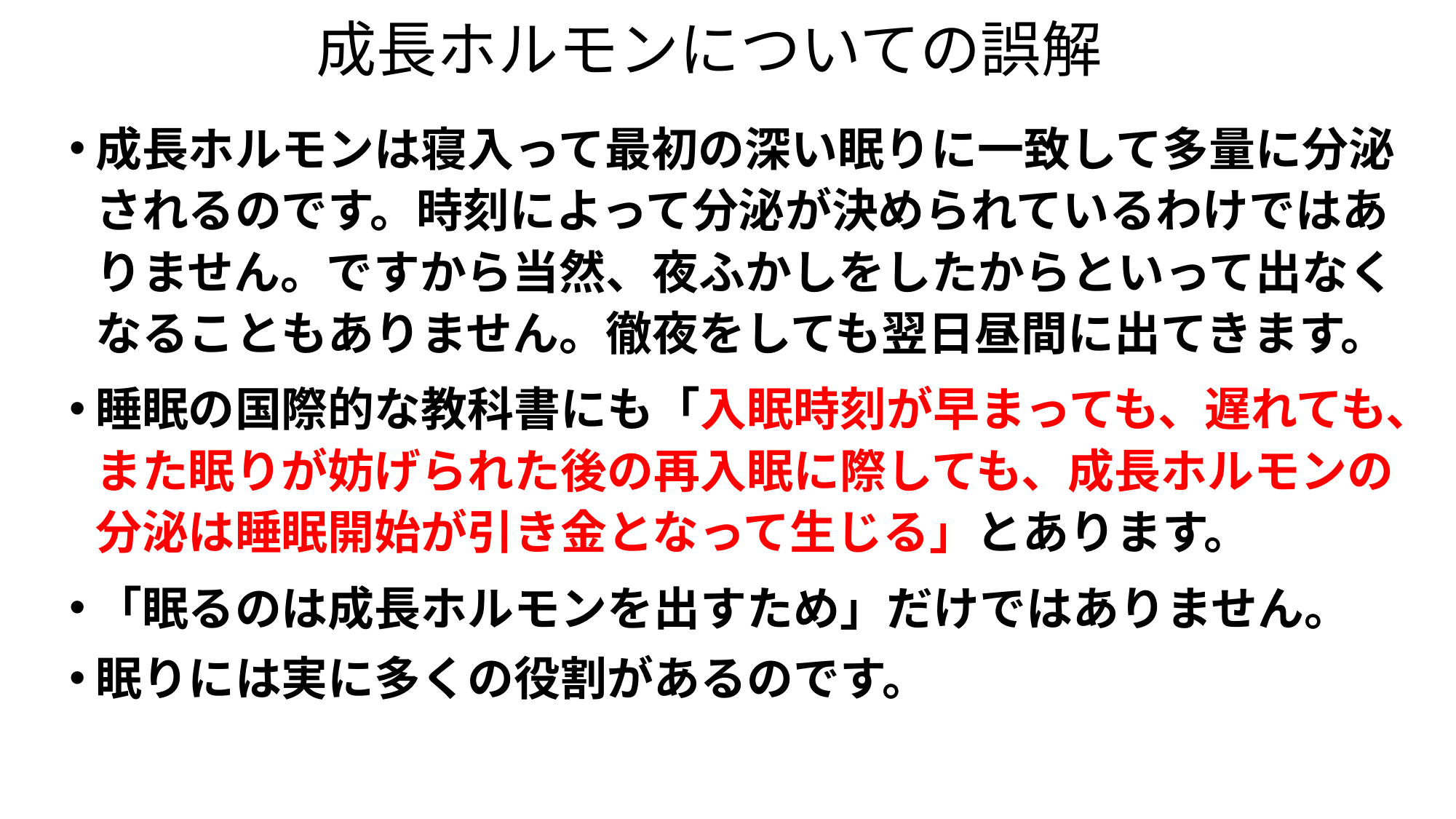

成長ホルモンについての誤解
成長ホルモンは寝入って最初の深い眠りに一致して多量に分泌されるのです。時刻によって分泌が決められているわけではありません。ですから当然、夜ふかしをしたからといって出なくなることもありません。徹夜をしても翌日昼間に出てきます。
睡眠の国際的な教科書にも「入眠時刻が早まっても、遅れても、また眠りが妨げられた後の再入眠に際しても、成長ホルモンの分泌は睡眠開始が引き金となって生じる」とあります。
「眠るのは成長ホルモンを出すため」だけではありません。
眠りには実に多くの役割があるのです。